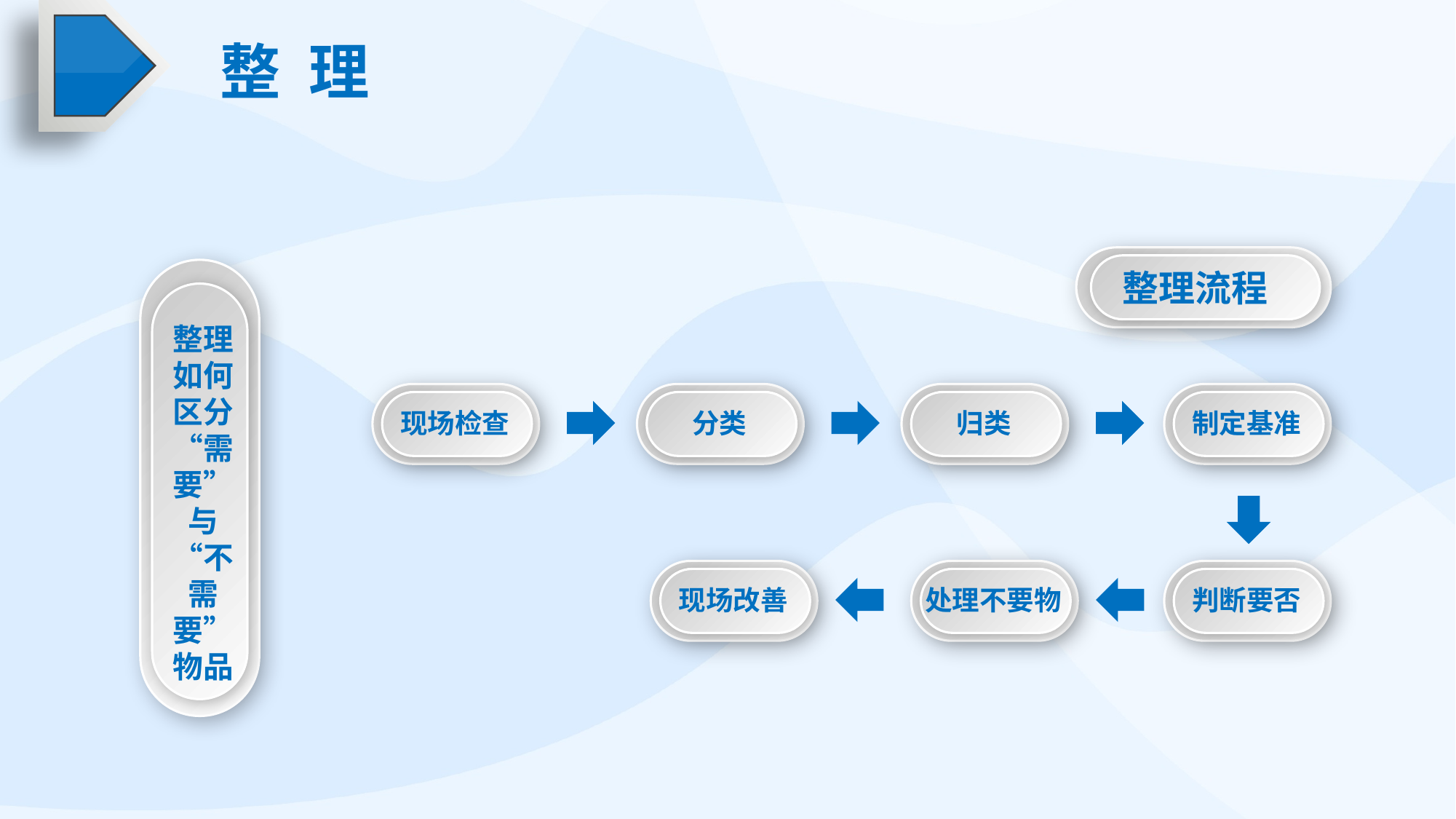

整  理

整理流程
整理如何区分“需要”与“不需要”物品

现场检查
分类
归类
制定基准

现场改善

处理不要物

判断要否